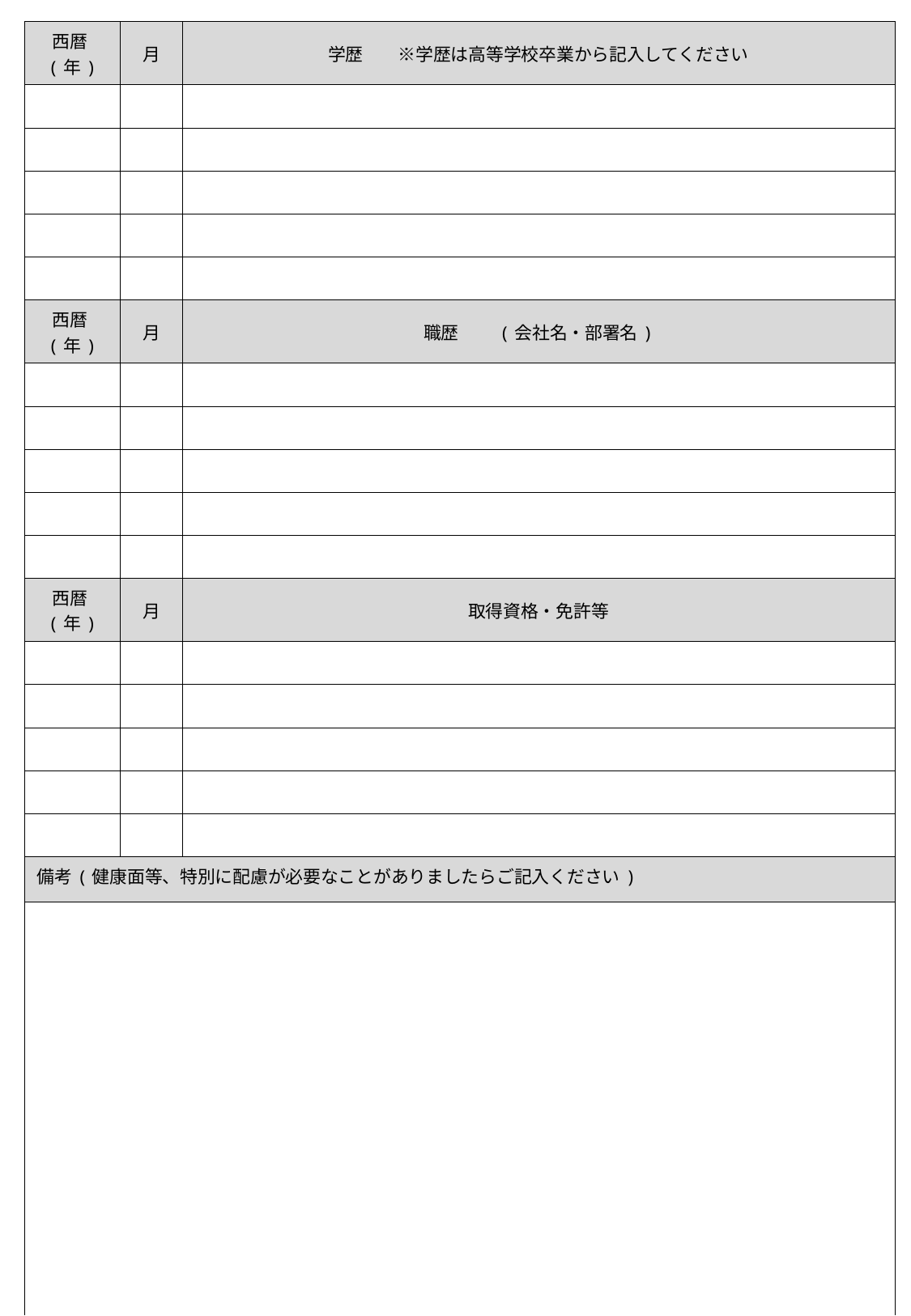

| 西暦(年) | 月 | 学歴　　※学歴は高等学校卒業から記入してください |
| --- | --- | --- |
|  |  |  |
|  |  |  |
|  |  |  |
|  |  |  |
|  |  |  |
| 西暦(年) | 月 | 職歴　　(会社名・部署名) |
|  |  |  |
|  |  |  |
|  |  |  |
|  |  |  |
|  |  |  |
| 西暦(年) | 月 | 取得資格・免許等 |
|  |  |  |
|  |  |  |
|  |  |  |
|  |  |  |
|  |  |  |
| 備考(健康面等、特別に配慮が必要なことがありましたらご記入ください) |  |  |
|  |  |  |